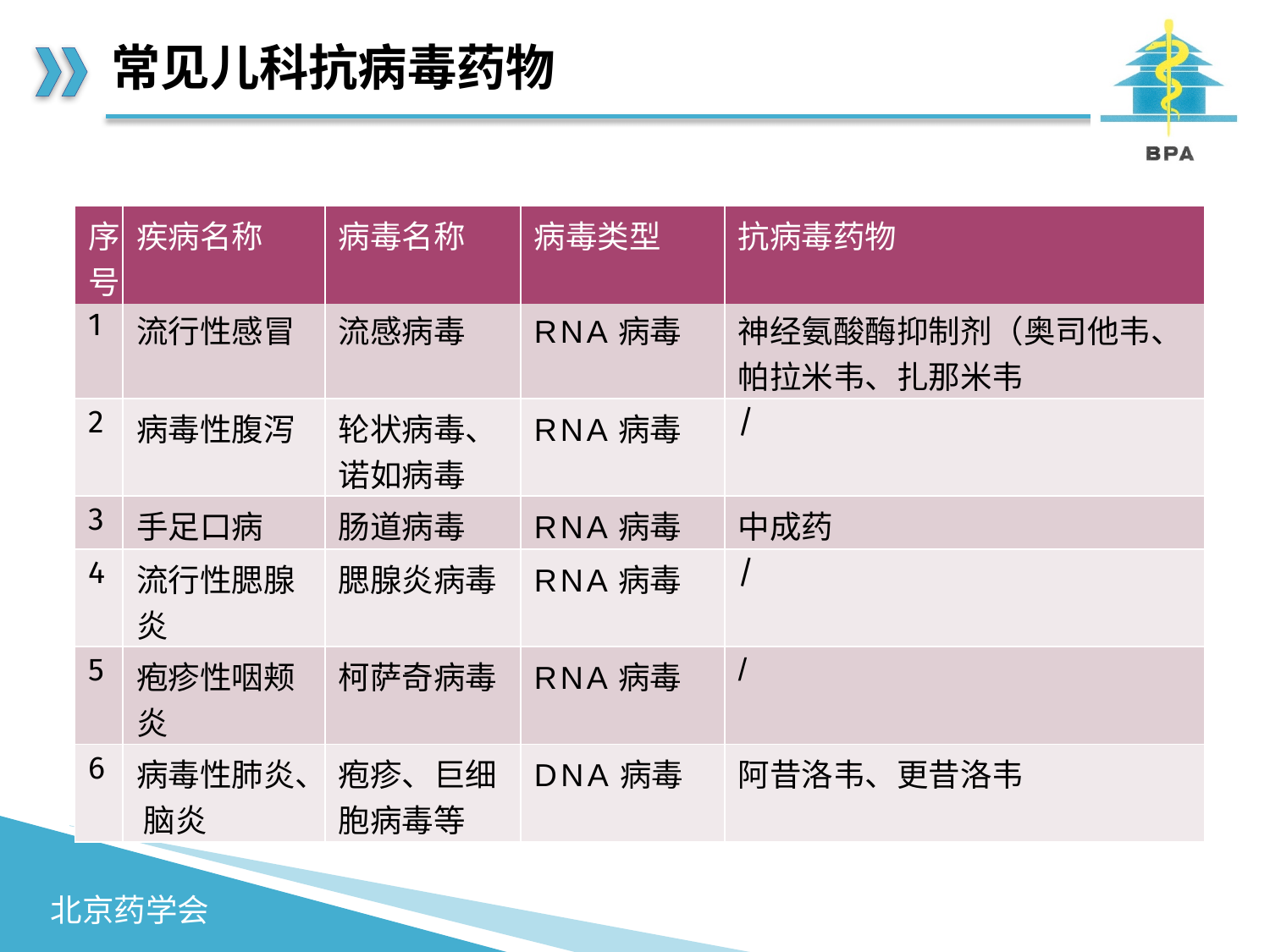

# 常见儿科抗病毒药物
| 序号 | 疾病名称 | 病毒名称 | 病毒类型 | 抗病毒药物 |
| --- | --- | --- | --- | --- |
| 1 | 流行性感冒 | 流感病毒 | RNA病毒 | 神经氨酸酶抑制剂（奥司他韦、帕拉米韦、扎那米韦 |
| 2 | 病毒性腹泻 | 轮状病毒、诺如病毒 | RNA病毒 | / |
| 3 | 手足口病 | 肠道病毒 | RNA病毒 | 中成药 |
| 4 | 流行性腮腺炎 | 腮腺炎病毒 | RNA病毒 | / |
| 5 | 疱疹性咽颊炎 | 柯萨奇病毒 | RNA病毒 | / |
| 6 | 病毒性肺炎、 脑炎 | 疱疹、巨细胞病毒等 | DNA病毒 | 阿昔洛韦、更昔洛韦 |